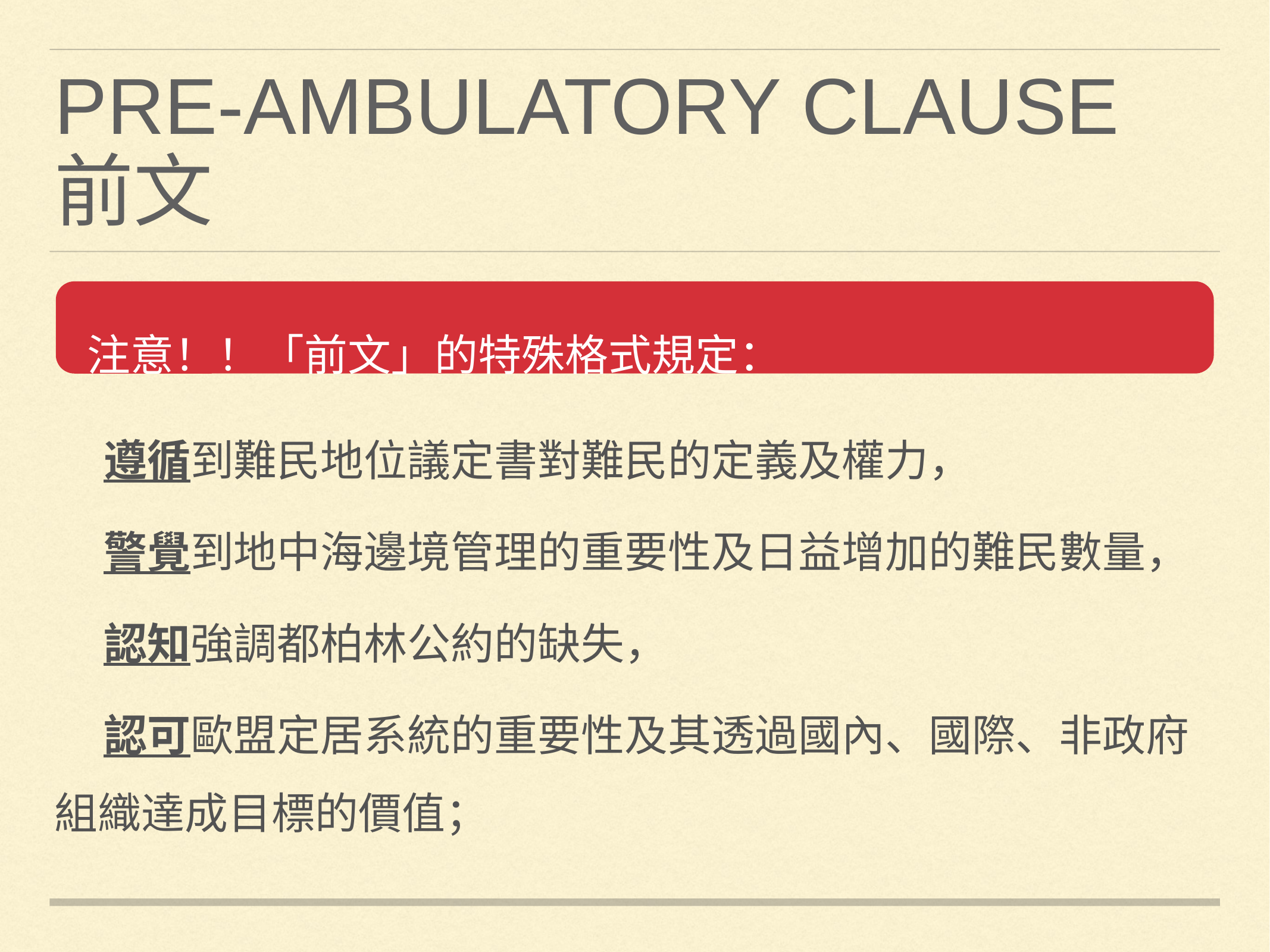

# Pre-ambulatory clause  前文

注意！！「前文」的特殊格式規定：
    遵循到難民地位議定書對難民的定義及權力，
    警覺到地中海邊境管理的重要性及日益增加的難民數量，
    認知強調都柏林公約的缺失，
    認可歐盟定居系統的重要性及其透過國內、國際、非政府組織達成目標的價值；